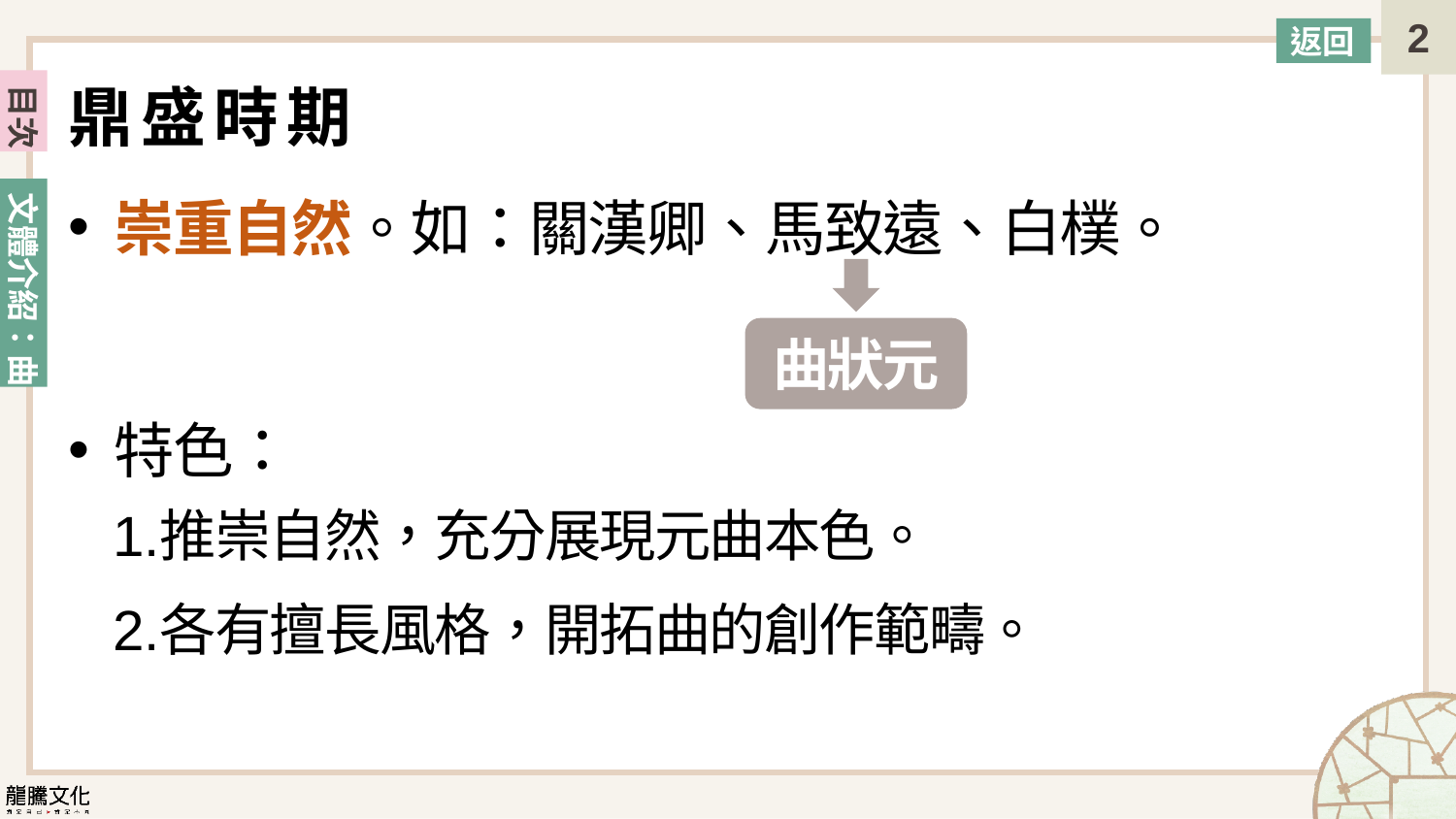

返回
鼎盛時期
崇重自然。如：關漢卿、馬致遠、白樸。

特色：

曲狀元
推崇自然，充分展現元曲本色。
各有擅長風格，開拓曲的創作範疇。